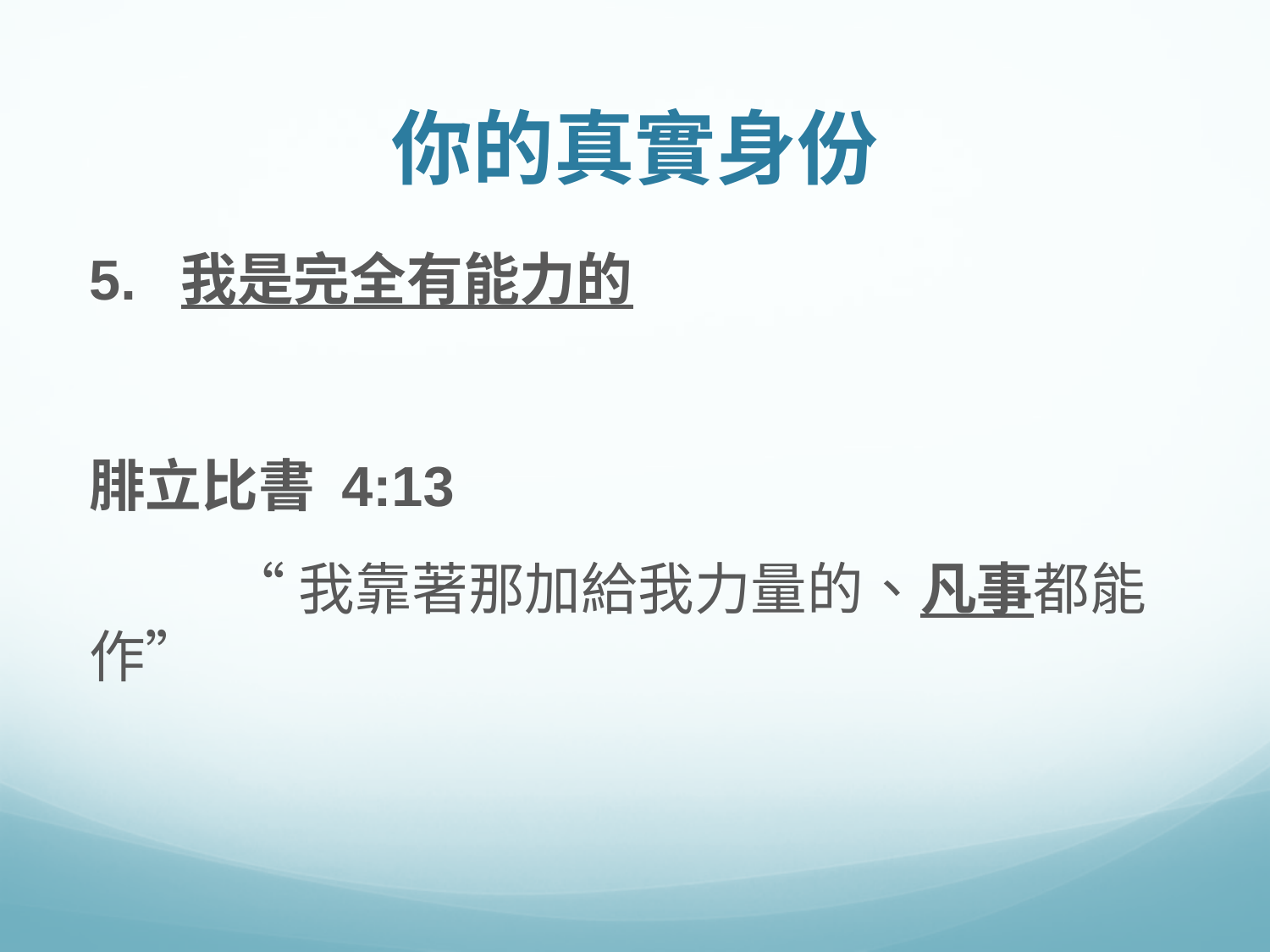

# 你的真實身份
5.  我是完全有能力的

腓立比書 4:13
	 “我靠著那加給我力量的、凡事都能作”